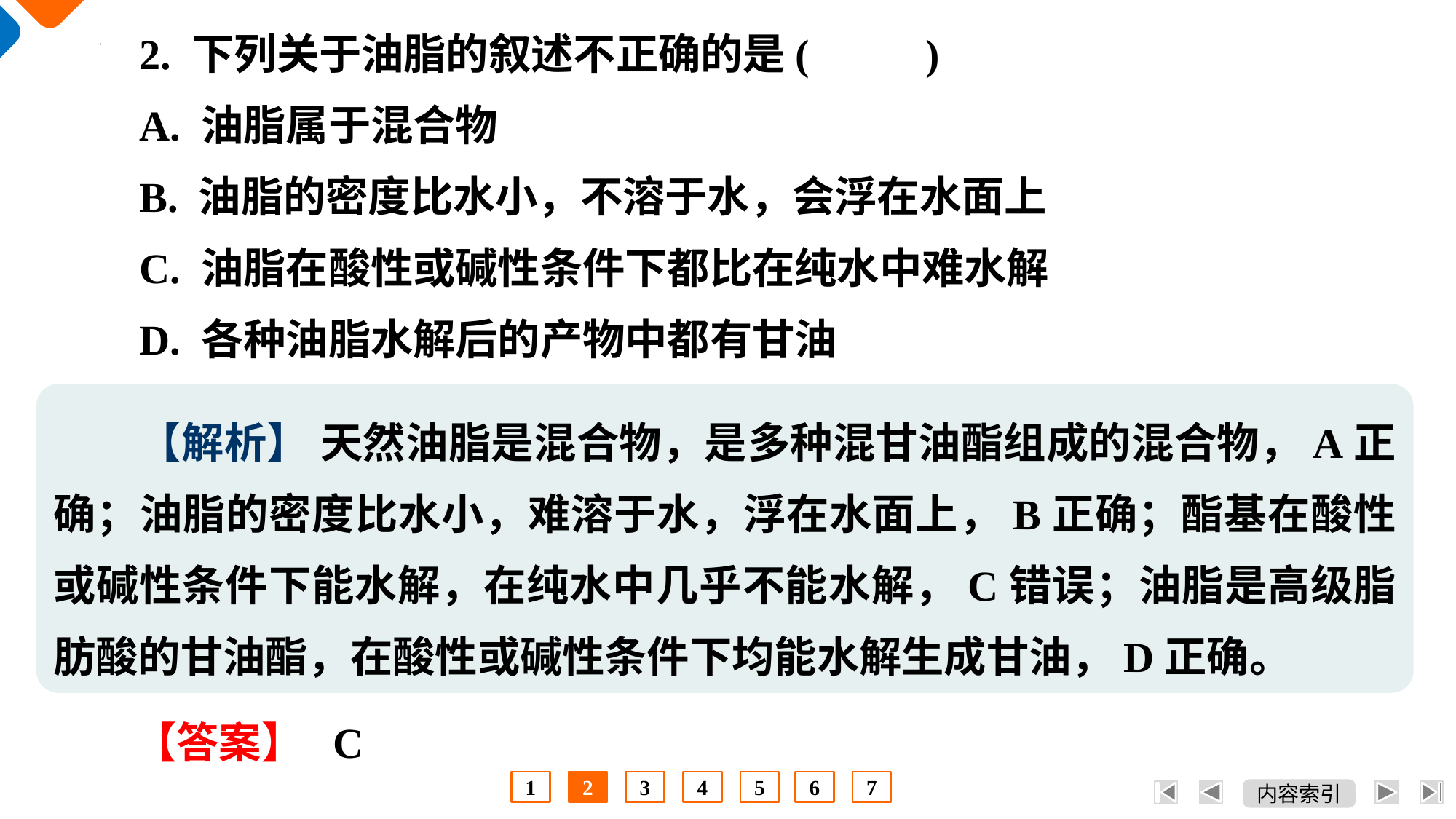

2. 下列关于油脂的叙述不正确的是(　 　)
A. 油脂属于混合物
B. 油脂的密度比水小，不溶于水，会浮在水面上
C. 油脂在酸性或碱性条件下都比在纯水中难水解
D. 各种油脂水解后的产物中都有甘油
【解析】 天然油脂是混合物，是多种混甘油酯组成的混合物，A正确；油脂的密度比水小，难溶于水，浮在水面上，B正确；酯基在酸性或碱性条件下能水解，在纯水中几乎不能水解，C错误；油脂是高级脂肪酸的甘油酯，在酸性或碱性条件下均能水解生成甘油，D正确。
【答案】  C
1
2
3
4
5
6
7